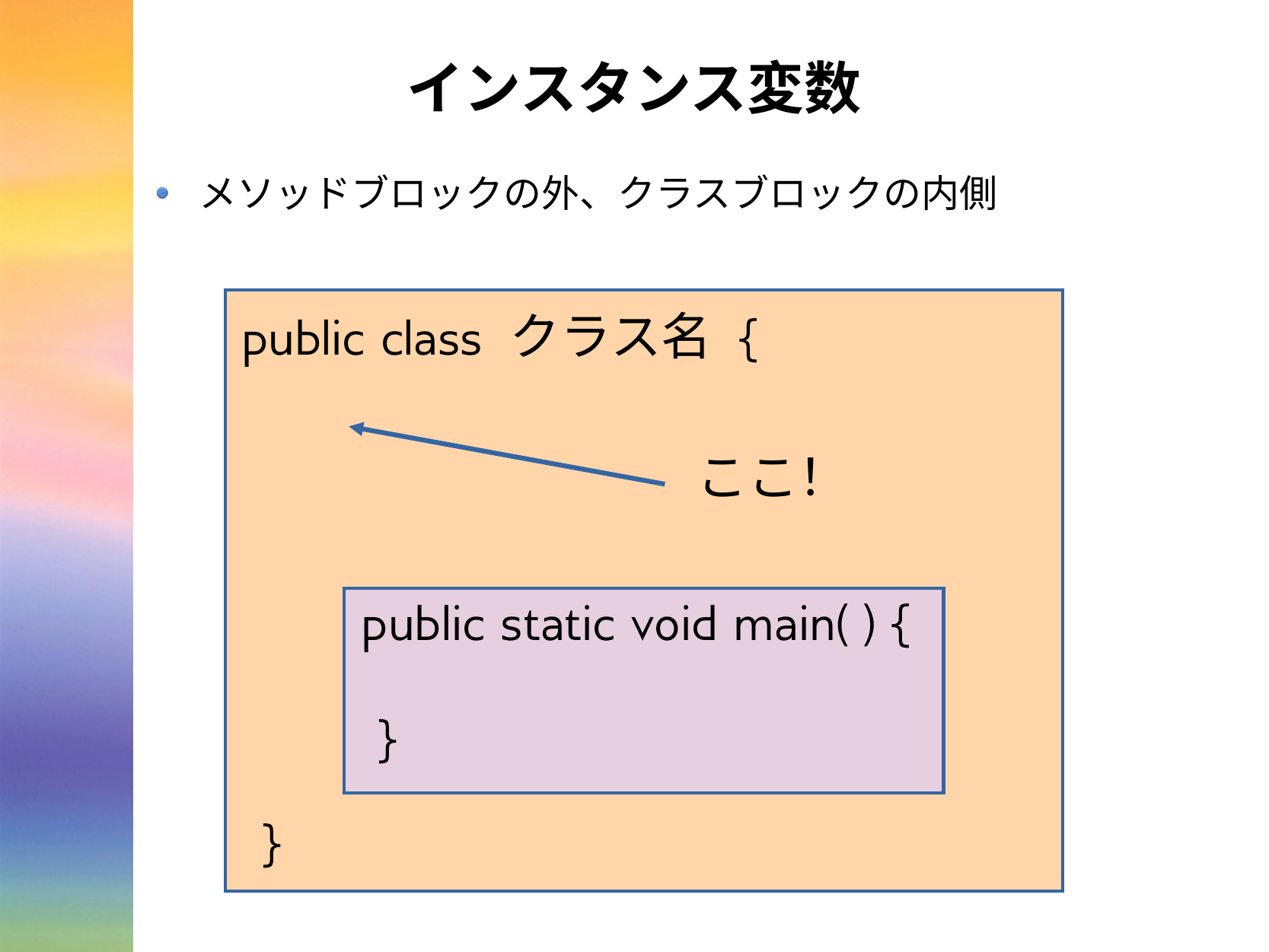

# インスタンス変数
メソッドブロックの外、クラスブロックの内側

public class クラス名 {

ここ！
public static void main( ) {

}
}